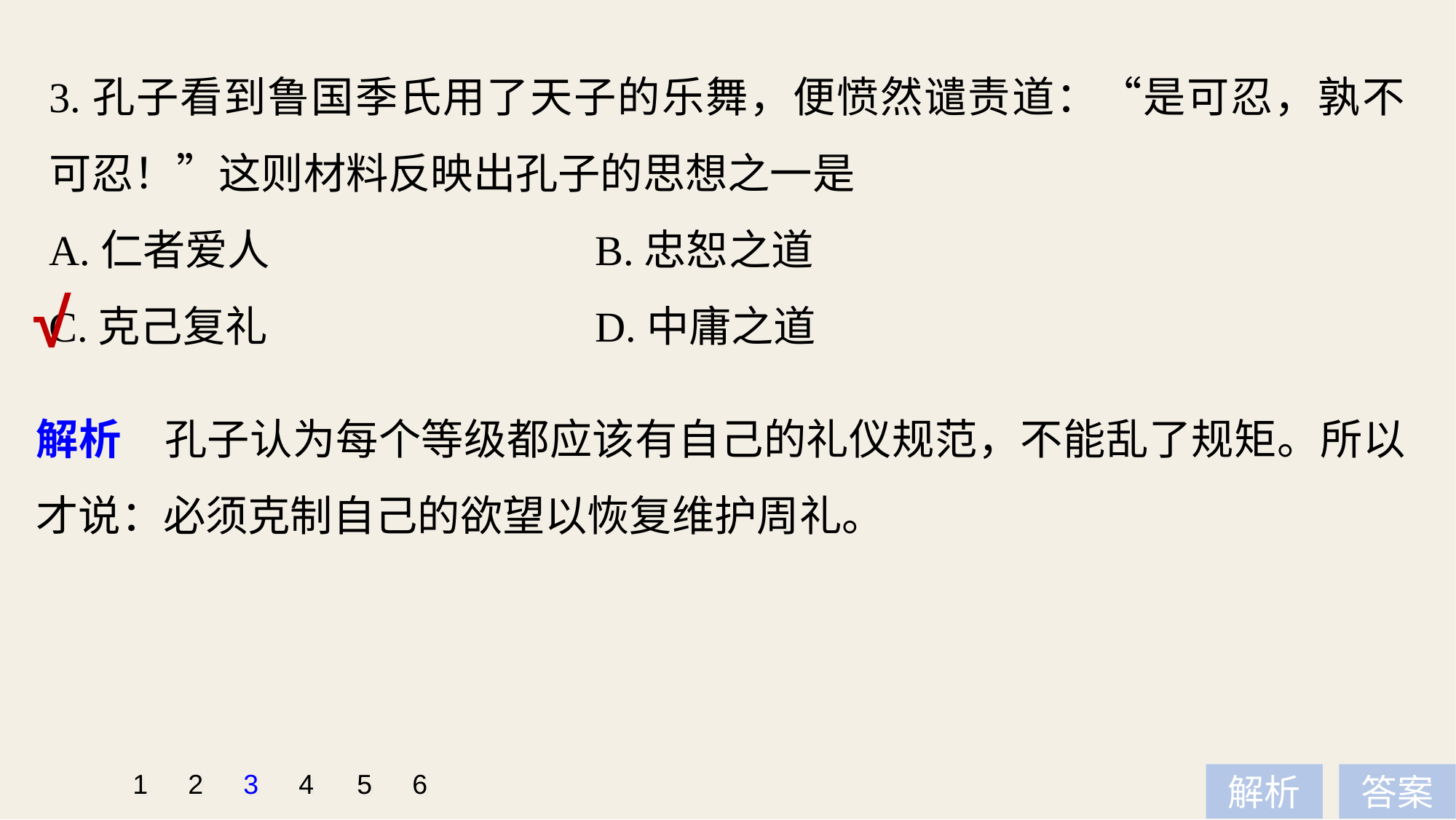

3.孔子看到鲁国季氏用了天子的乐舞，便愤然谴责道：“是可忍，孰不可忍！”这则材料反映出孔子的思想之一是
A.仁者爱人  			B.忠恕之道
C.克己复礼  			D.中庸之道
√
解析　孔子认为每个等级都应该有自己的礼仪规范，不能乱了规矩。所以才说：必须克制自己的欲望以恢复维护周礼。
1
2
3
4
5
6
解析
答案